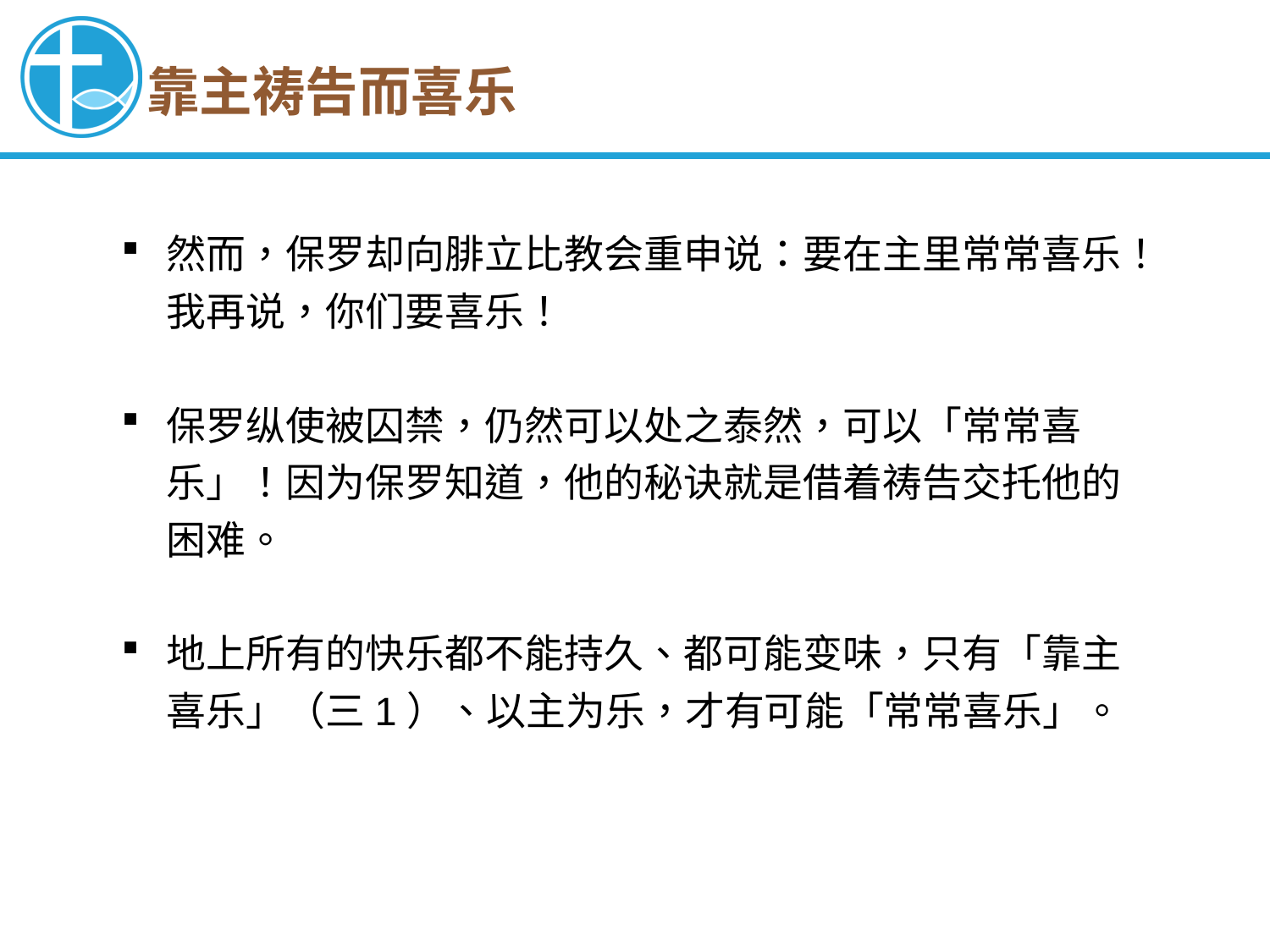

靠主祷告而喜乐
然而，保罗却向腓立比教会重申说：要在主里常常喜乐！我再说，你们要喜乐！

保罗纵使被囚禁，仍然可以处之泰然，可以「常常喜乐」！因为保罗知道，他的秘诀就是借着祷告交托他的困难。

地上所有的快乐都不能持久、都可能变味，只有「靠主喜乐」（三1）、以主为乐，才有可能「常常喜乐」。